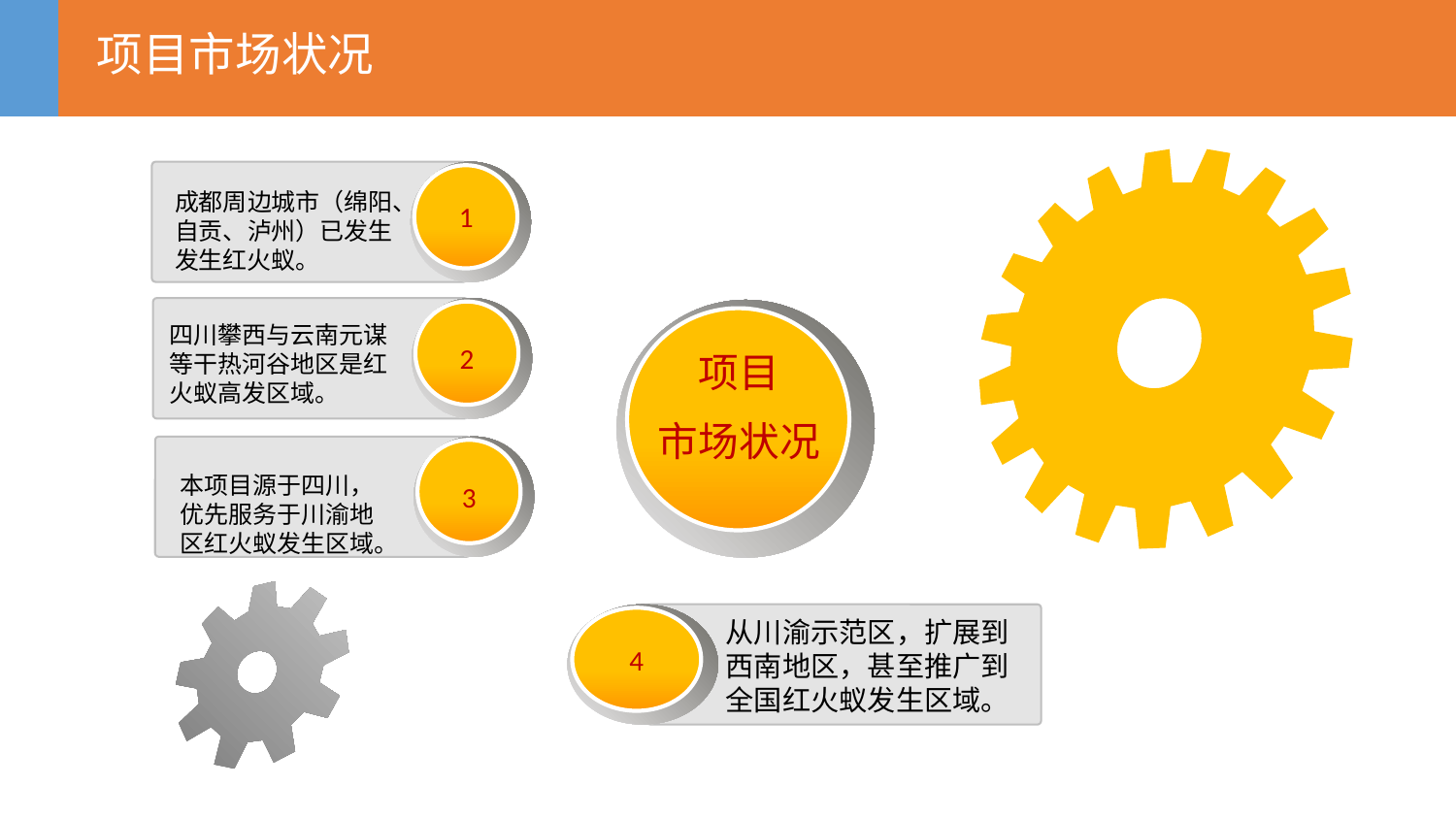

项目市场状况

成都周边城市（绵阳、自贡、泸州）已发生发生红火蚁。
1

四川攀西与云南元谋等干热河谷地区是红火蚁高发区域。
2

项目
市场状况

本项目源于四川，优先服务于川渝地区红火蚁发生区域。
3

从川渝示范区，扩展到西南地区，甚至推广到全国红火蚁发生区域。
4